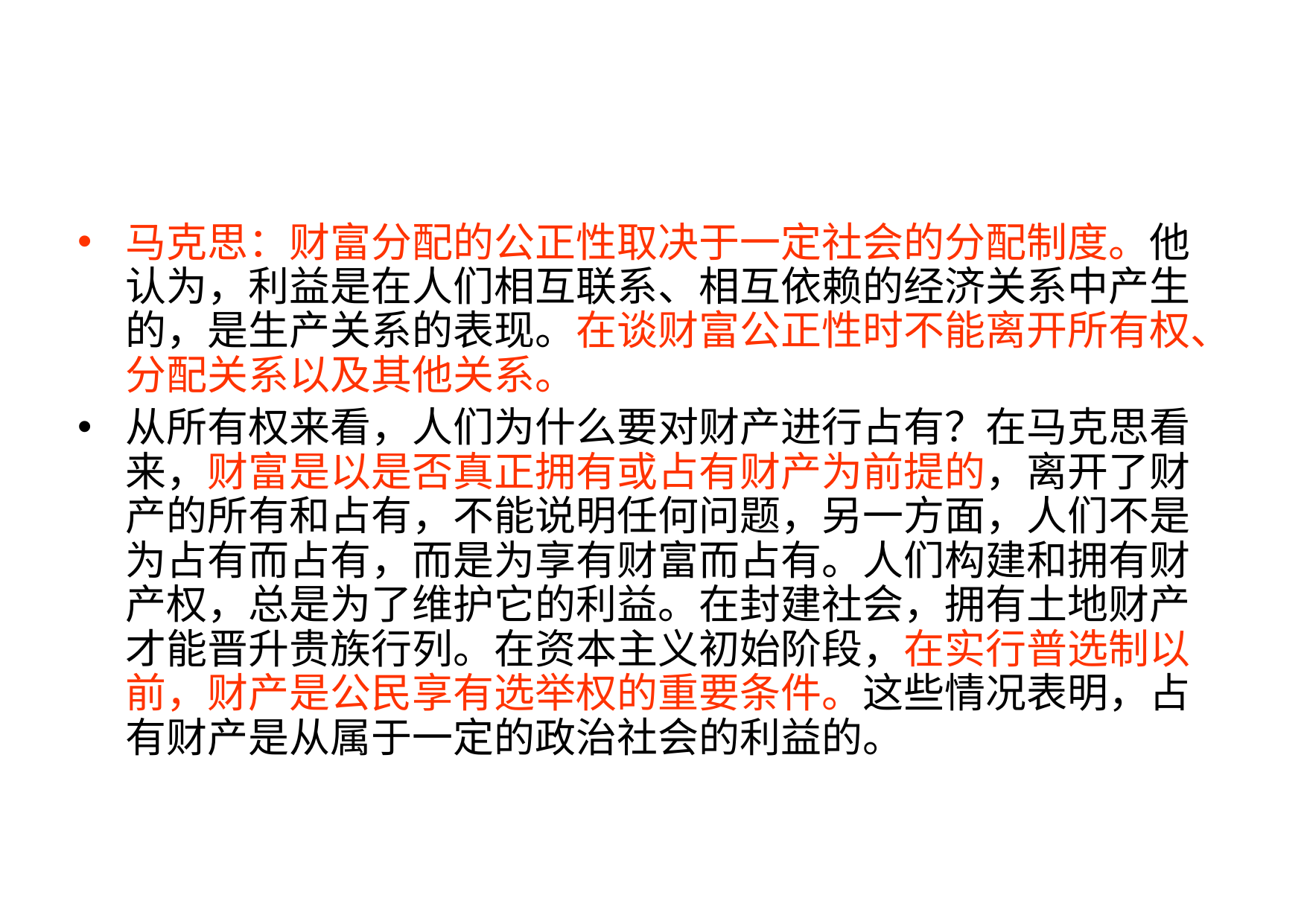

马克思：财富分配的公正性取决于一定社会的分配制度。他认为，利益是在人们相互联系、相互依赖的经济关系中产生的，是生产关系的表现。在谈财富公正性时不能离开所有权、分配关系以及其他关系。
从所有权来看，人们为什么要对财产进行占有？在马克思看来，财富是以是否真正拥有或占有财产为前提的，离开了财产的所有和占有，不能说明任何问题，另一方面，人们不是为占有而占有，而是为享有财富而占有。人们构建和拥有财产权，总是为了维护它的利益。在封建社会，拥有土地财产才能晋升贵族行列。在资本主义初始阶段，在实行普选制以前，财产是公民享有选举权的重要条件。这些情况表明，占有财产是从属于一定的政治社会的利益的。